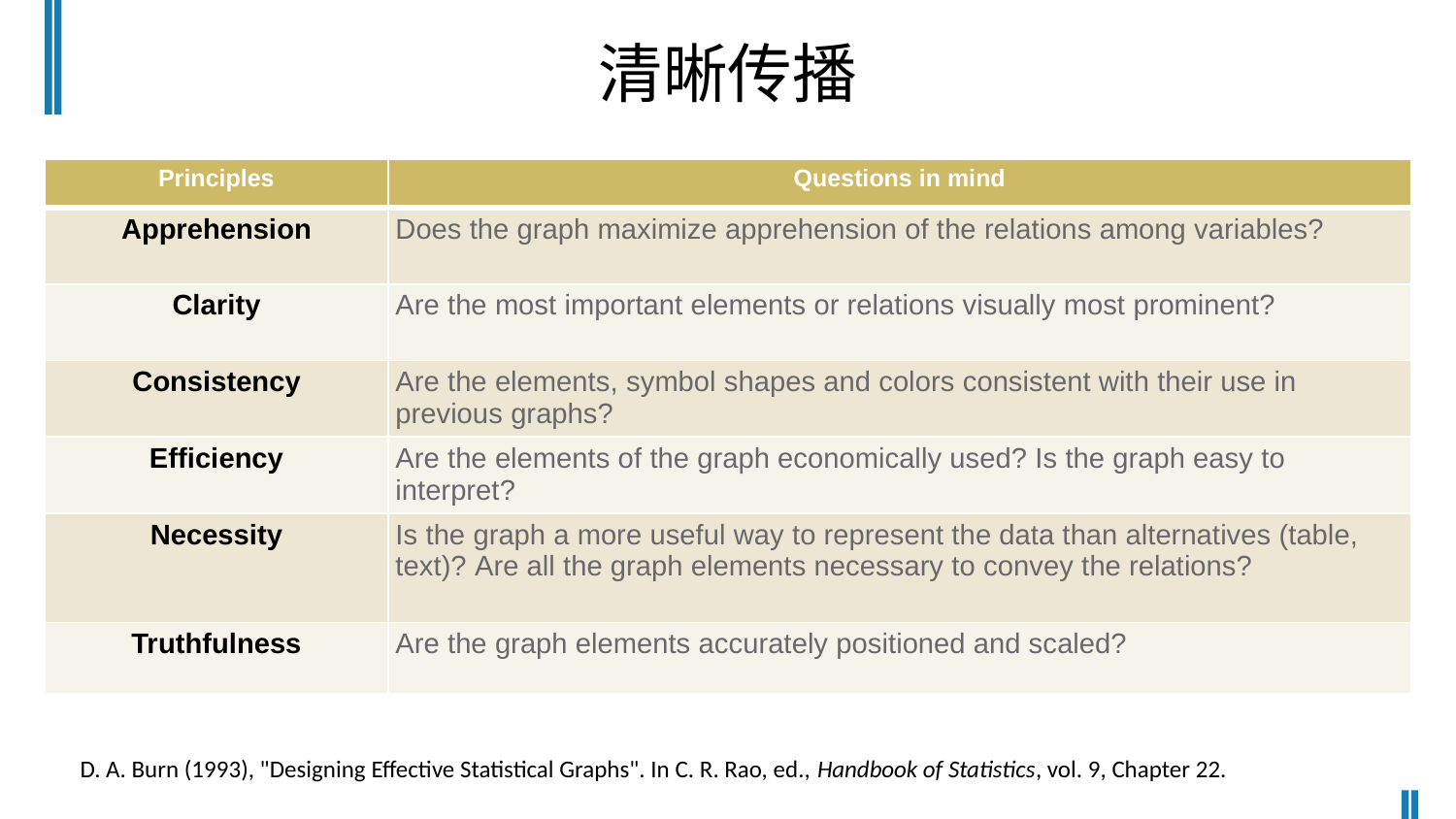

# 清晰传播
| Principles | Questions in mind |
| --- | --- |
| Apprehension | Does the graph maximize apprehension of the relations among variables? |
| Clarity | Are the most important elements or relations visually most prominent? |
| Consistency | Are the elements, symbol shapes and colors consistent with their use in previous graphs? |
| Efficiency | Are the elements of the graph economically used? Is the graph easy to interpret? |
| Necessity | Is the graph a more useful way to represent the data than alternatives (table, text)? Are all the graph elements necessary to convey the relations? |
| Truthfulness | Are the graph elements accurately positioned and scaled? |

D. A. Burn (1993), "Designing Effective Statistical Graphs". In C. R. Rao, ed., Handbook of Statistics, vol. 9, Chapter 22.